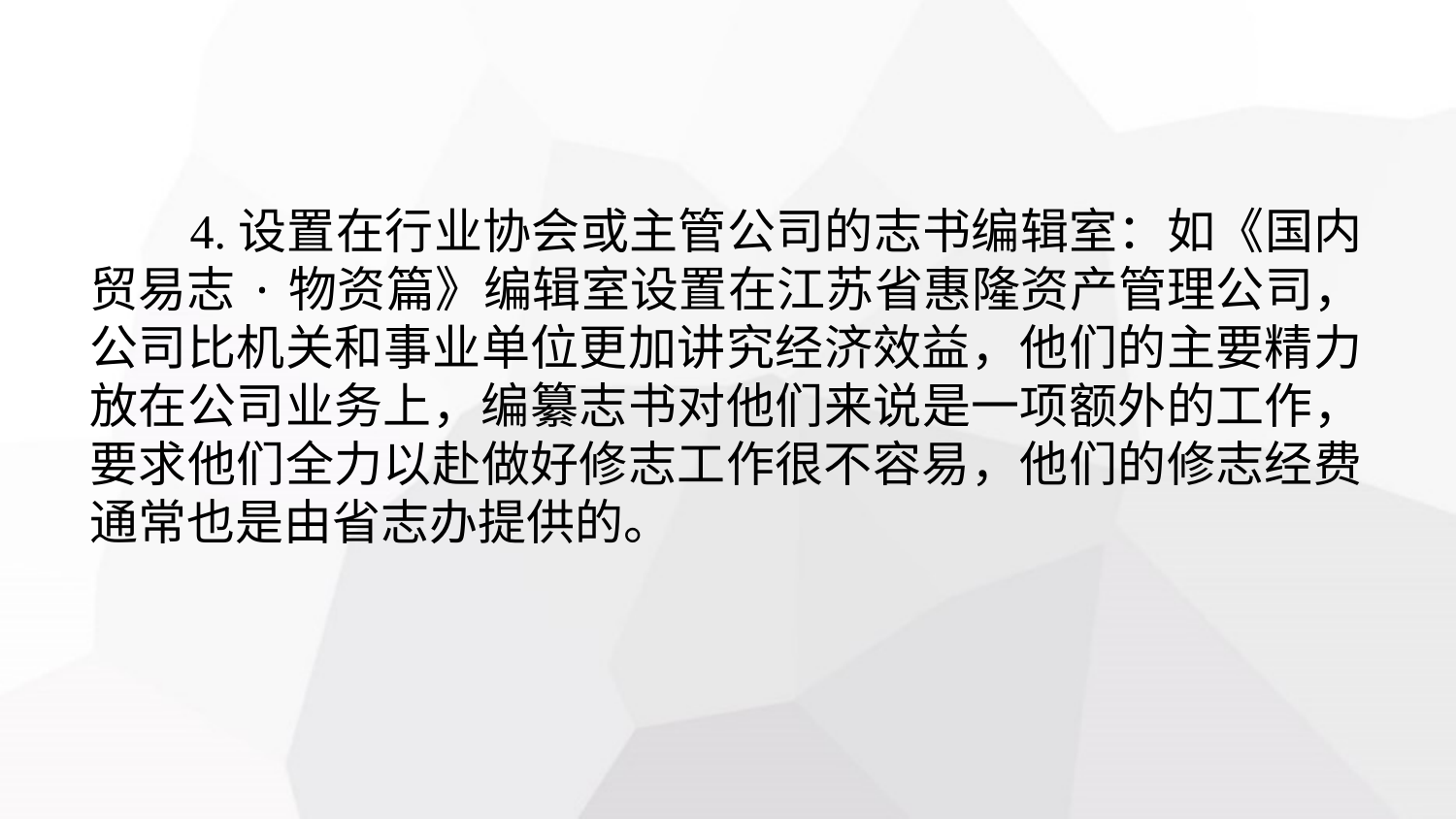

4.设置在行业协会或主管公司的志书编辑室：如《国内贸易志·物资篇》编辑室设置在江苏省惠隆资产管理公司，公司比机关和事业单位更加讲究经济效益，他们的主要精力放在公司业务上，编纂志书对他们来说是一项额外的工作，要求他们全力以赴做好修志工作很不容易，他们的修志经费通常也是由省志办提供的。